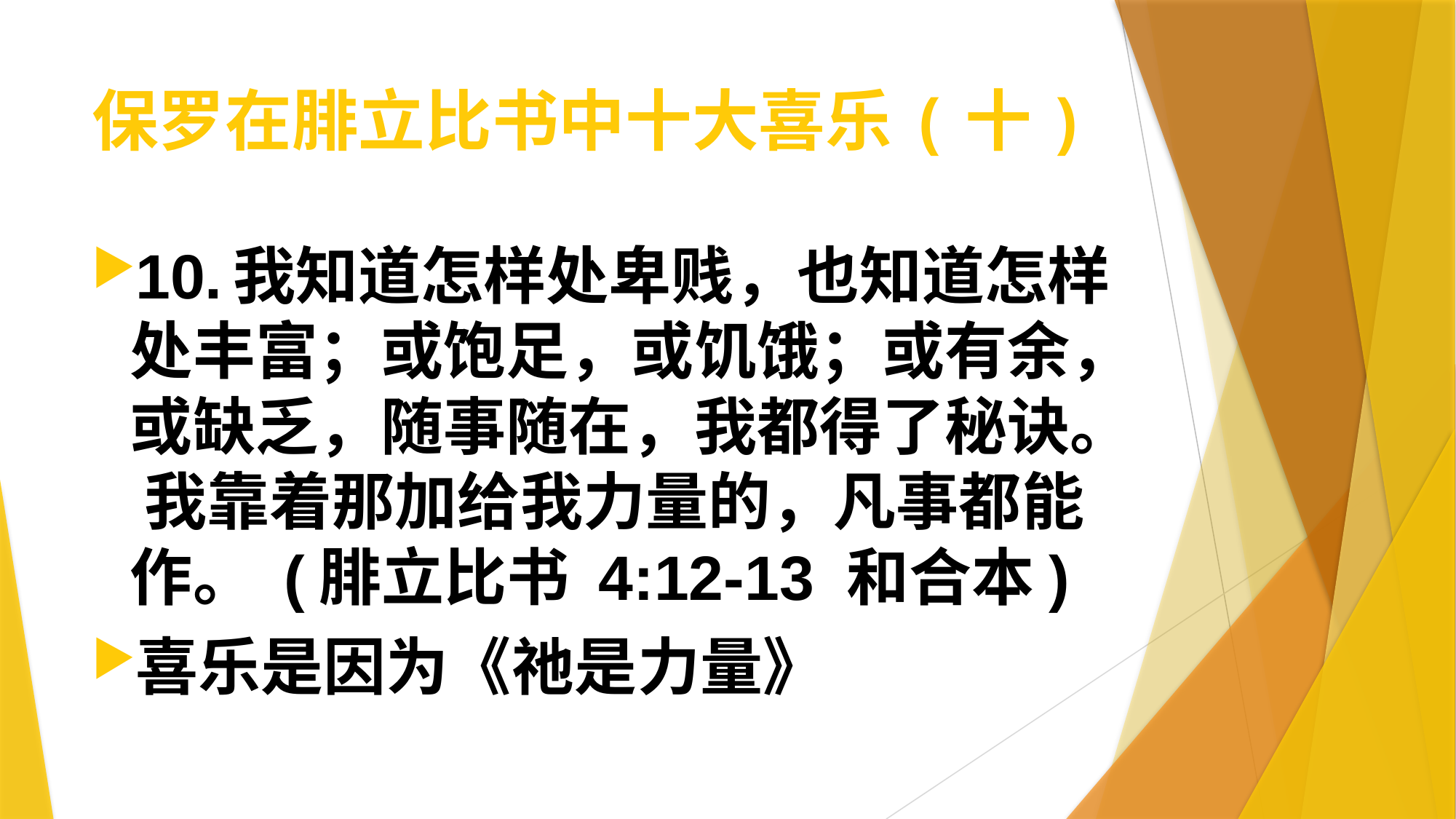

# 保罗在腓立比书中十大喜乐(十)
10.	我知道怎样处卑贱，也知道怎样处丰富；或饱足，或饥饿；或有余，或缺乏，随事随在，我都得了秘诀。 我靠着那加给我力量的，凡事都能作。 (腓立比书 4:12-13 和合本)
喜乐是因为《祂是力量》